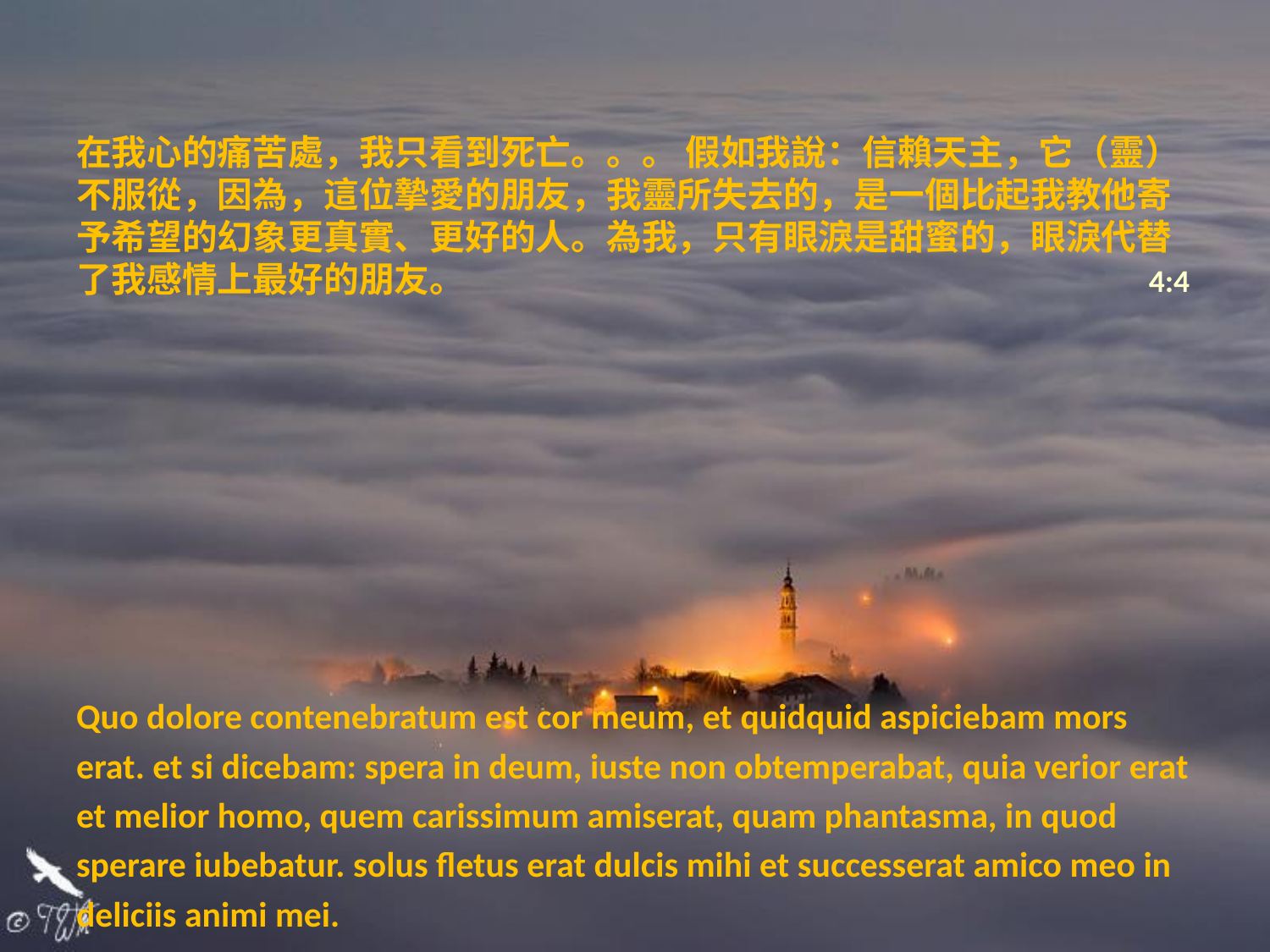

# 在我心的痛苦處，我只看到死亡。。。 假如我說：信賴天主，它（靈）不服從，因為，這位摯愛的朋友，我靈所失去的，是一個比起我教他寄予希望的幻象更真實、更好的人。為我，只有眼淚是甜蜜的，眼淚代替了我感情上最好的朋友。					      4:4
Quo dolore contenebratum est cor meum, et quidquid aspiciebam mors
erat. et si dicebam: spera in deum, iuste non obtemperabat, quia verior erat
et melior homo, quem carissimum amiserat, quam phantasma, in quod
sperare iubebatur. solus fletus erat dulcis mihi et successerat amico meo in
deliciis animi mei.